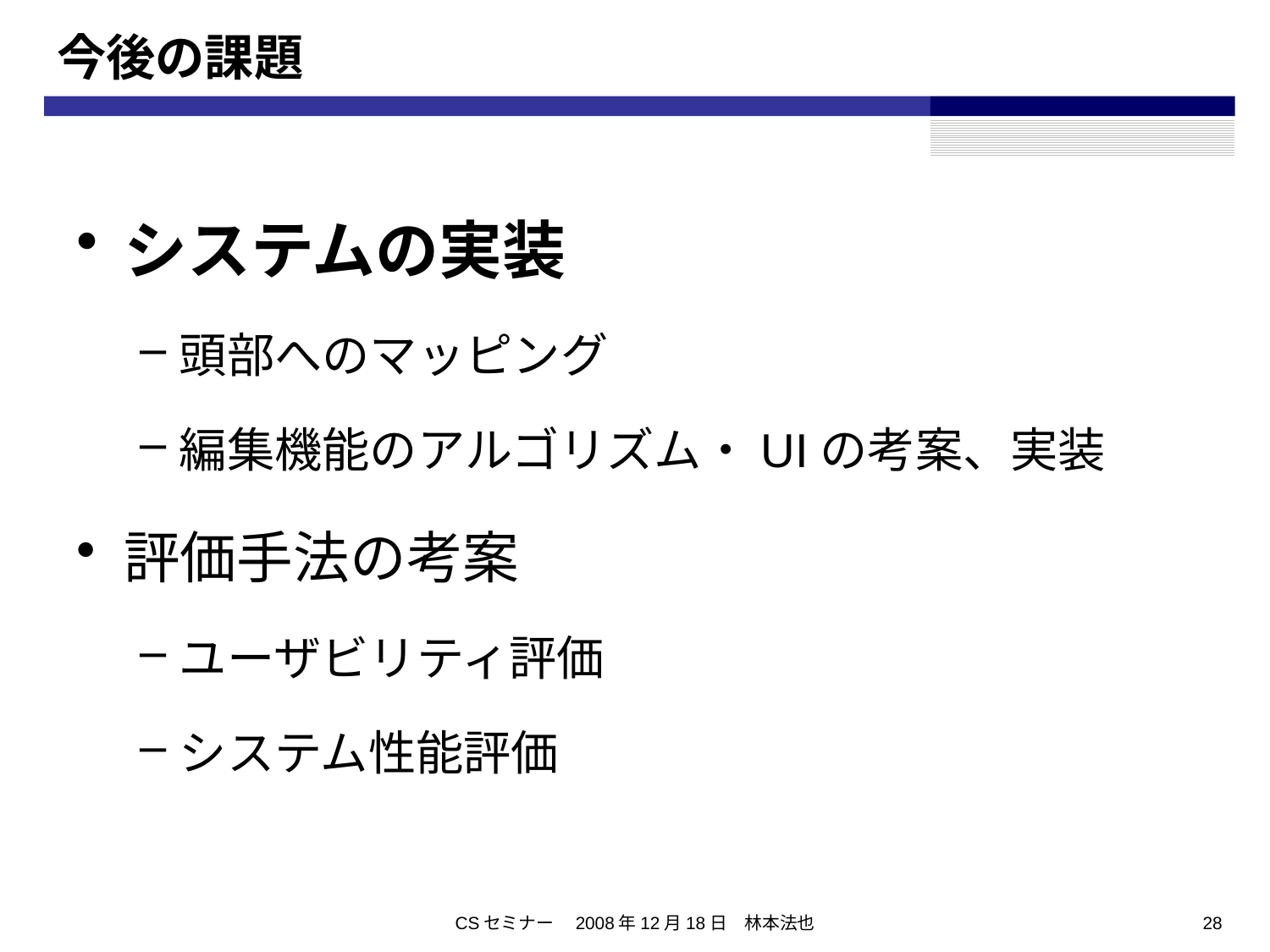

# 今後の課題
システムの実装
頭部へのマッピング
編集機能のアルゴリズム・UIの考案、実装
評価手法の考案
ユーザビリティ評価
システム性能評価

CSセミナー　2008年12月18日　林本法也
28